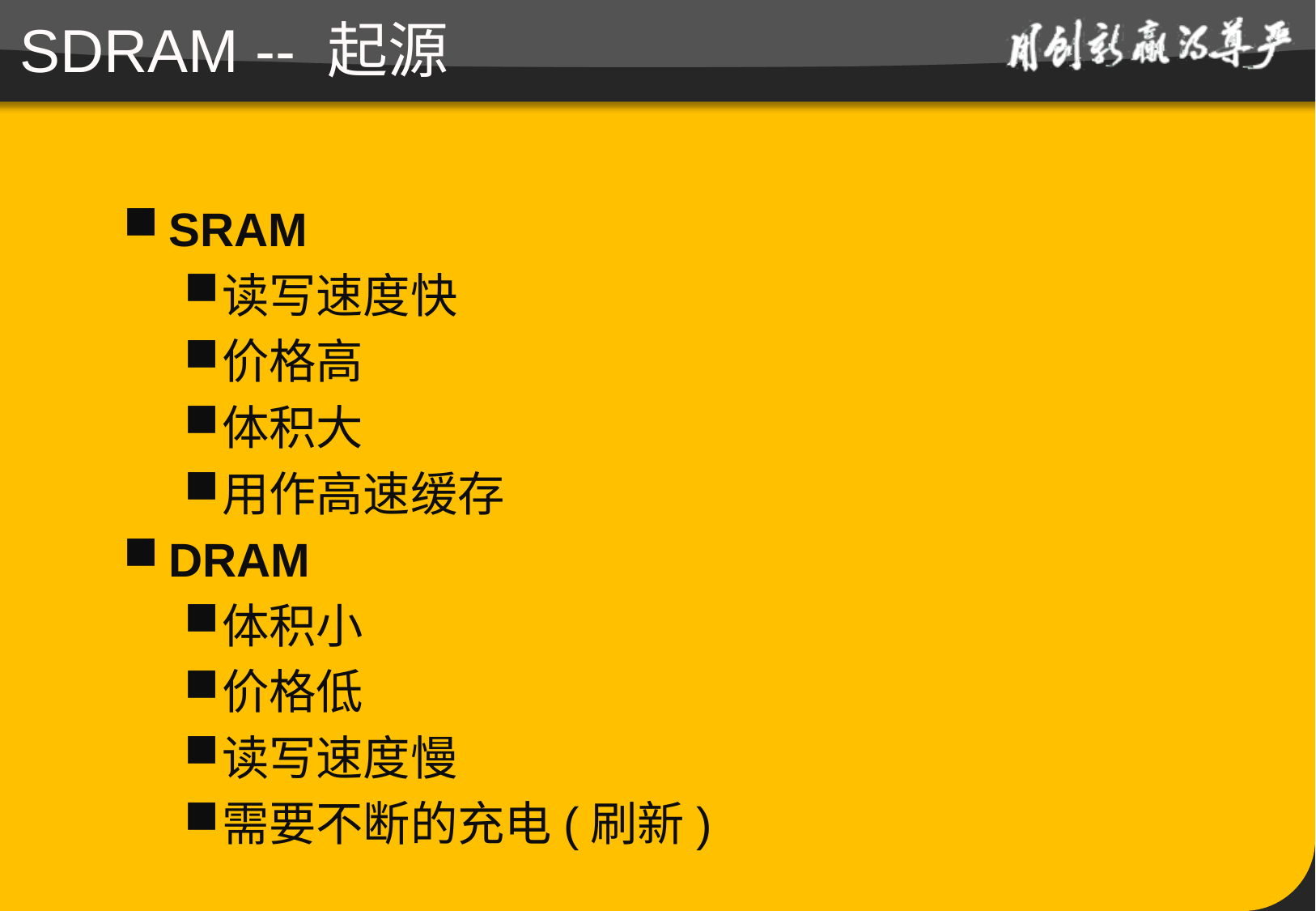

# SDRAM -- 起源
SRAM
读写速度快
价格高
体积大
用作高速缓存
DRAM
体积小
价格低
读写速度慢
需要不断的充电(刷新)